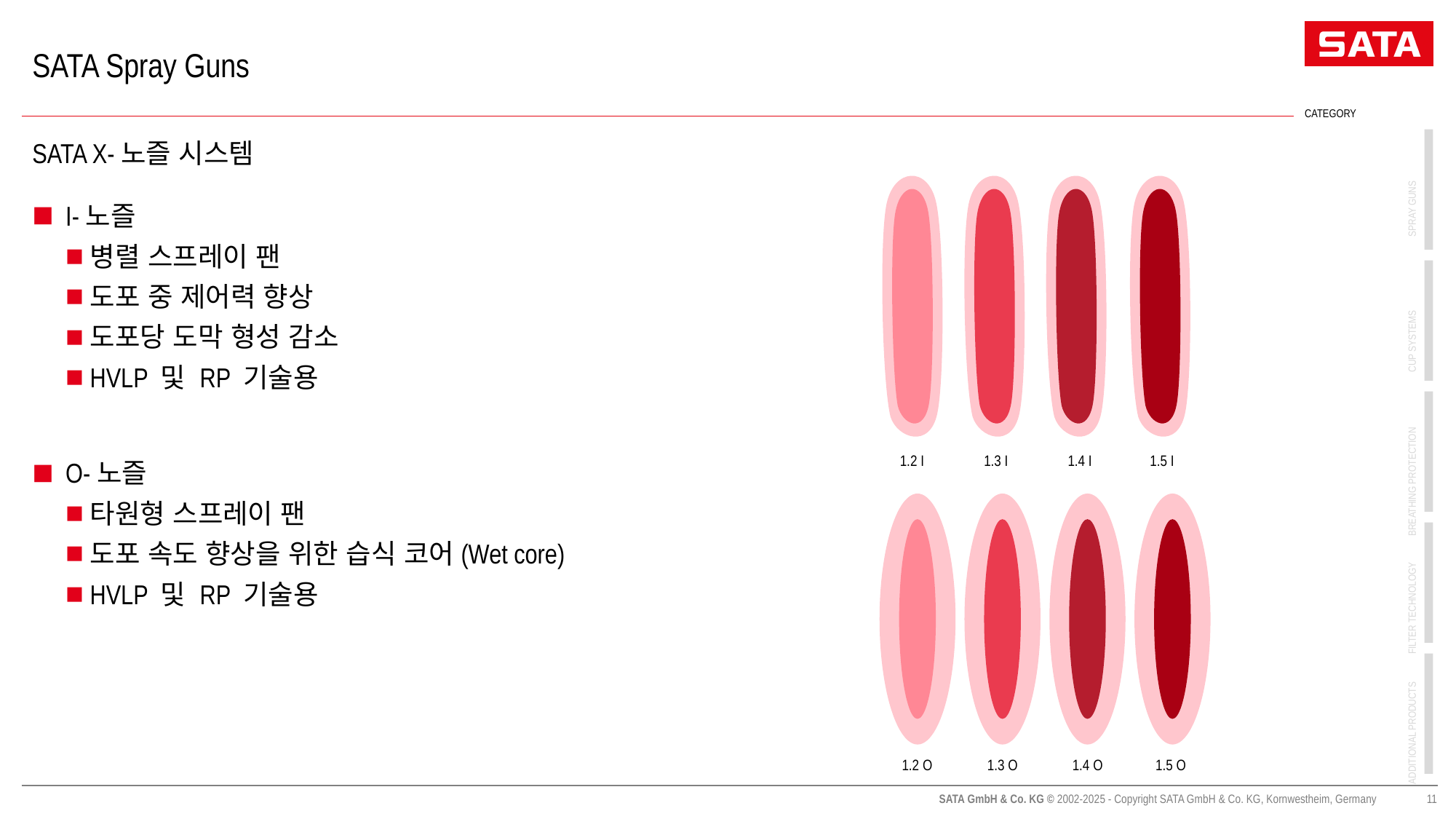

SATA Spray Guns
SATA X-노즐 시스템

1.2 I
1.3 I
1.4 I
1.5 I
I-노즐
병렬 스프레이 팬
도포 중 제어력 향상
도포당 도막 형성 감소
HVLP 및 RP 기술용

O-노즐
타원형 스프레이 팬
도포 속도 향상을 위한 습식 코어(Wet core)
HVLP 및 RP 기술용

1.2 O
1.3 O
1.4 O
1.5 O